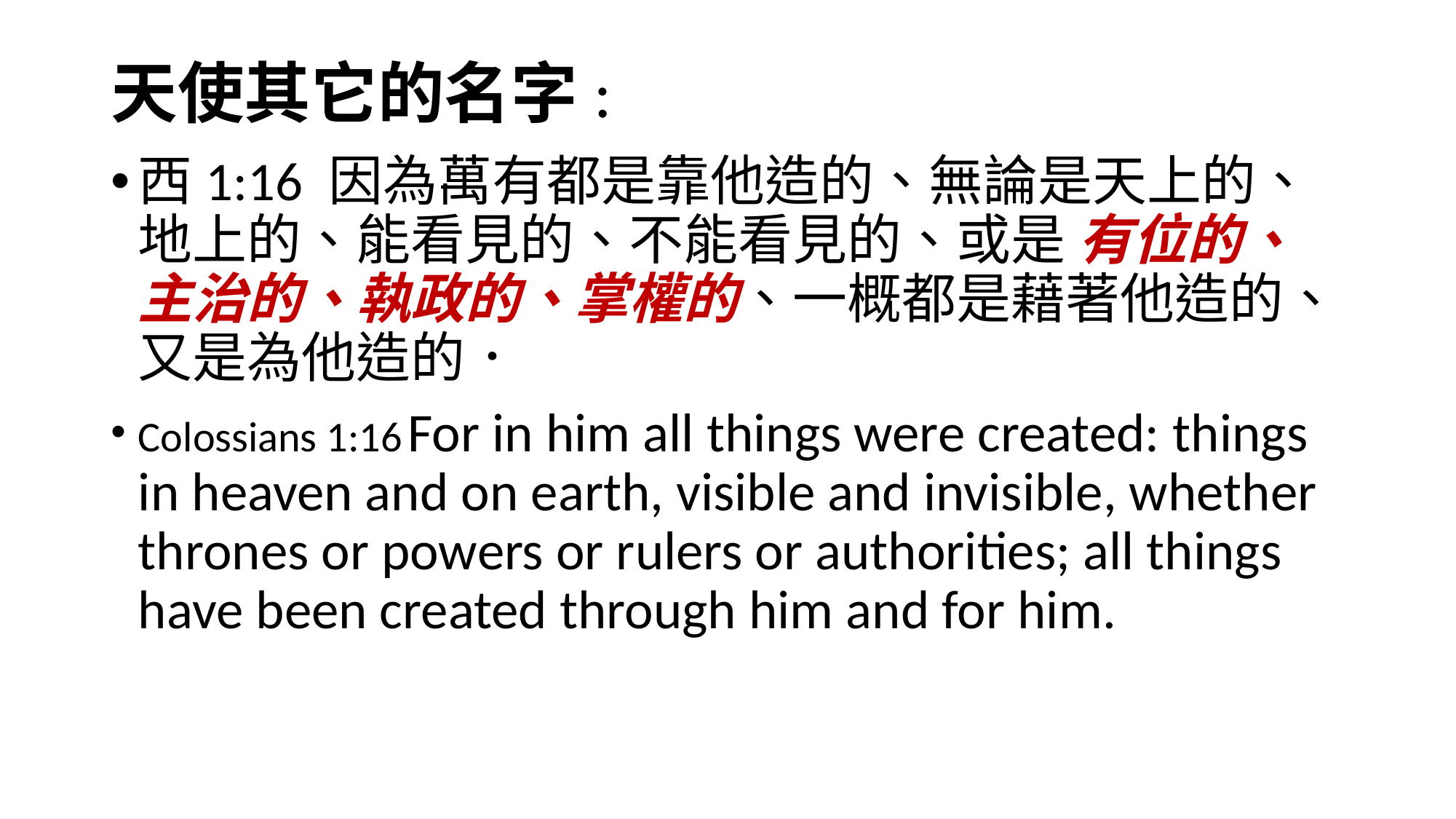

# 天使其它的名字:
西1:16 因為萬有都是靠他造的、無論是天上的、地上的、能看見的、不能看見的、或是 有位的、主治的、執政的、掌權的、一概都是藉著他造的、又是為他造的．
Colossians 1:16 For in him all things were created: things in heaven and on earth, visible and invisible, whether thrones or powers or rulers or authorities; all things have been created through him and for him.